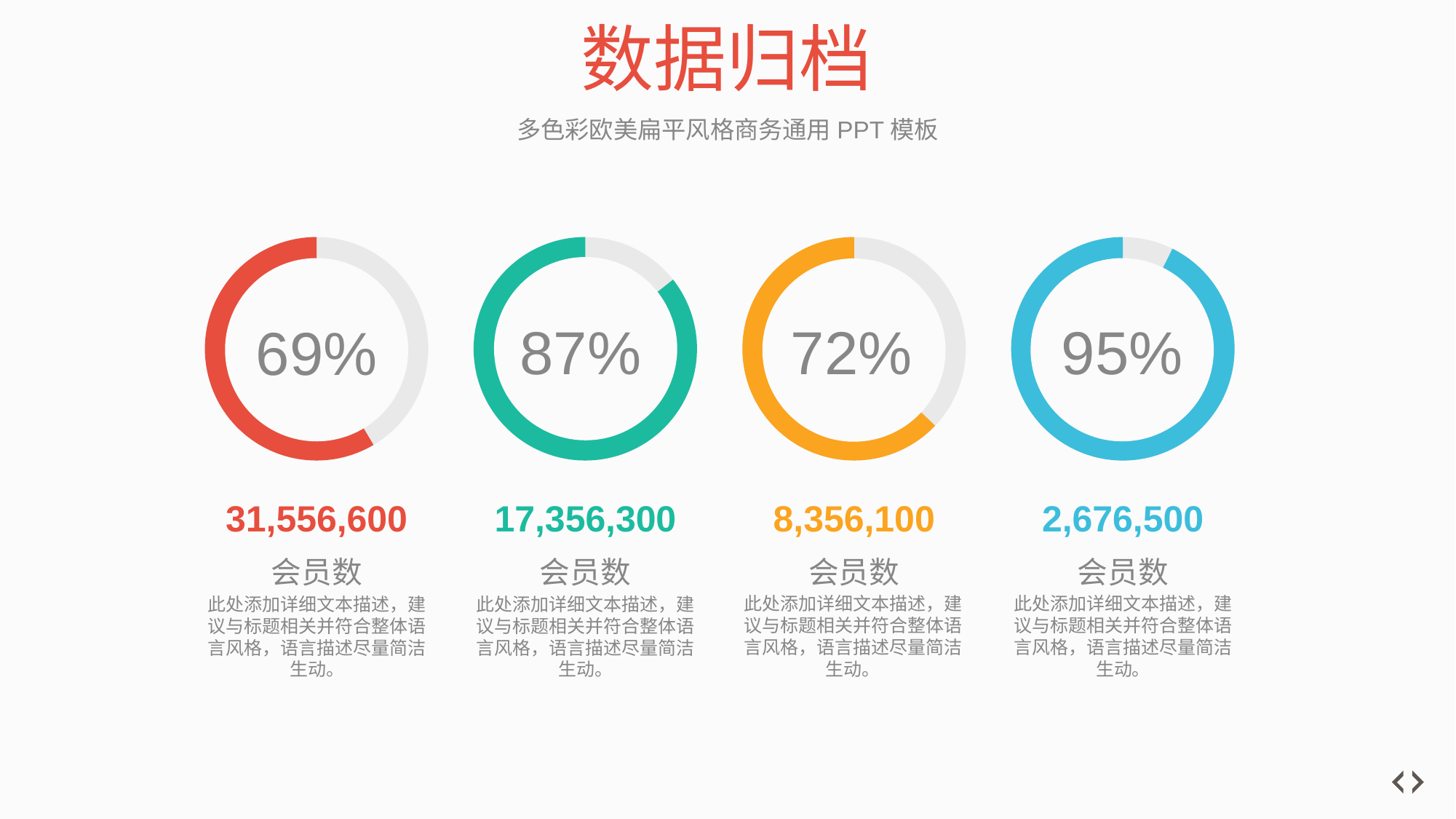

# 数据归档
多色彩欧美扁平风格商务通用PPT模板

v
v

87%
72%
95%
69%
31,556,600
17,356,300
8,356,100
2,676,500
会员数
会员数
会员数
会员数
此处添加详细文本描述，建议与标题相关并符合整体语言风格，语言描述尽量简洁生动。
此处添加详细文本描述，建议与标题相关并符合整体语言风格，语言描述尽量简洁生动。
此处添加详细文本描述，建议与标题相关并符合整体语言风格，语言描述尽量简洁生动。
此处添加详细文本描述，建议与标题相关并符合整体语言风格，语言描述尽量简洁生动。
19